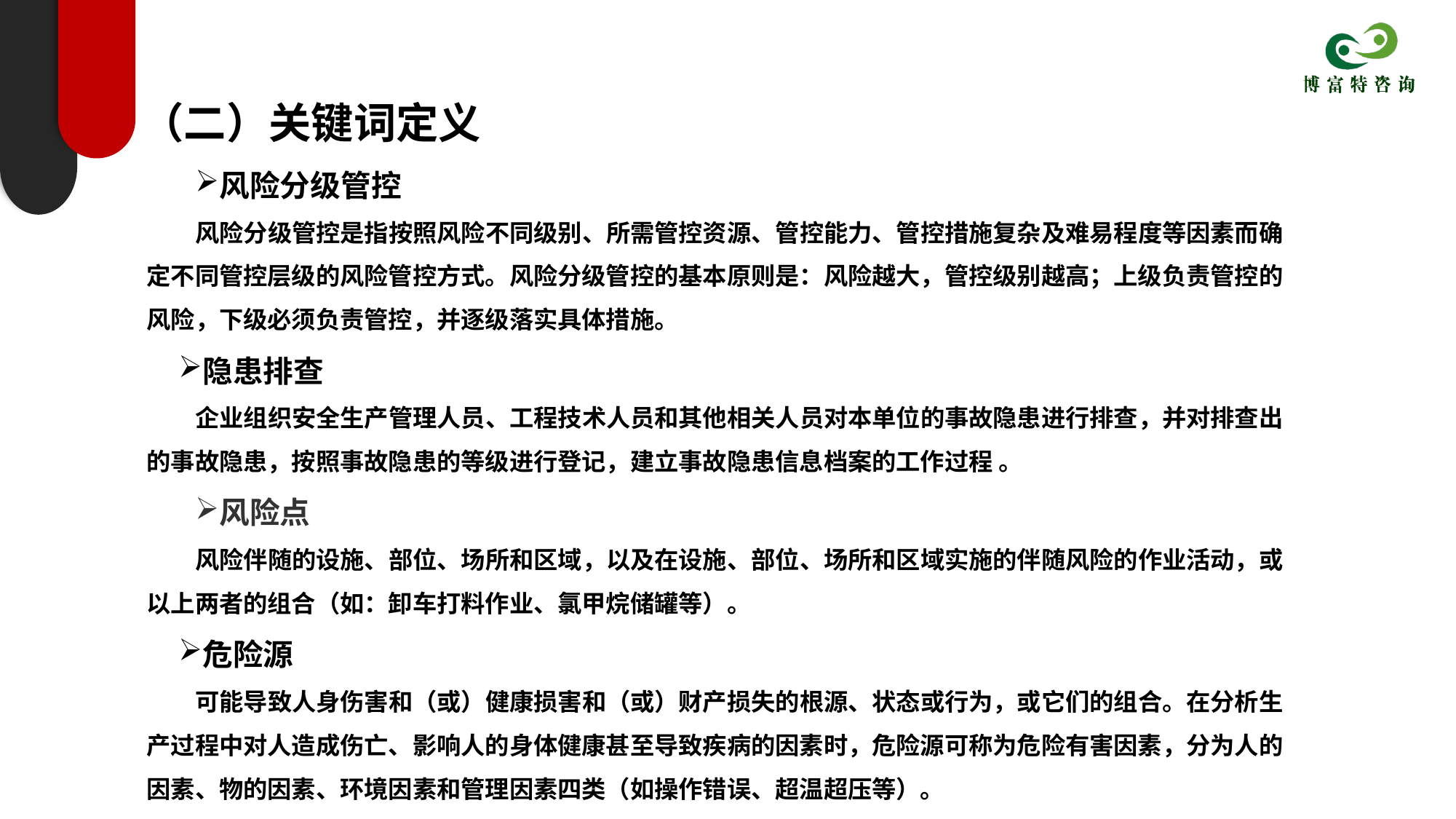

（二）关键词定义
风险分级管控
风险分级管控是指按照风险不同级别、所需管控资源、管控能力、管控措施复杂及难易程度等因素而确定不同管控层级的风险管控方式。风险分级管控的基本原则是：风险越大，管控级别越高；上级负责管控的风险，下级必须负责管控，并逐级落实具体措施。
隐患排查
企业组织安全生产管理人员、工程技术人员和其他相关人员对本单位的事故隐患进行排查，并对排查出的事故隐患，按照事故隐患的等级进行登记，建立事故隐患信息档案的工作过程 。
风险点
风险伴随的设施、部位、场所和区域，以及在设施、部位、场所和区域实施的伴随风险的作业活动，或以上两者的组合（如：卸车打料作业、氯甲烷储罐等）。
危险源
可能导致人身伤害和（或）健康损害和（或）财产损失的根源、状态或行为，或它们的组合。在分析生产过程中对人造成伤亡、影响人的身体健康甚至导致疾病的因素时，危险源可称为危险有害因素，分为人的因素、物的因素、环境因素和管理因素四类（如操作错误、超温超压等）。

7